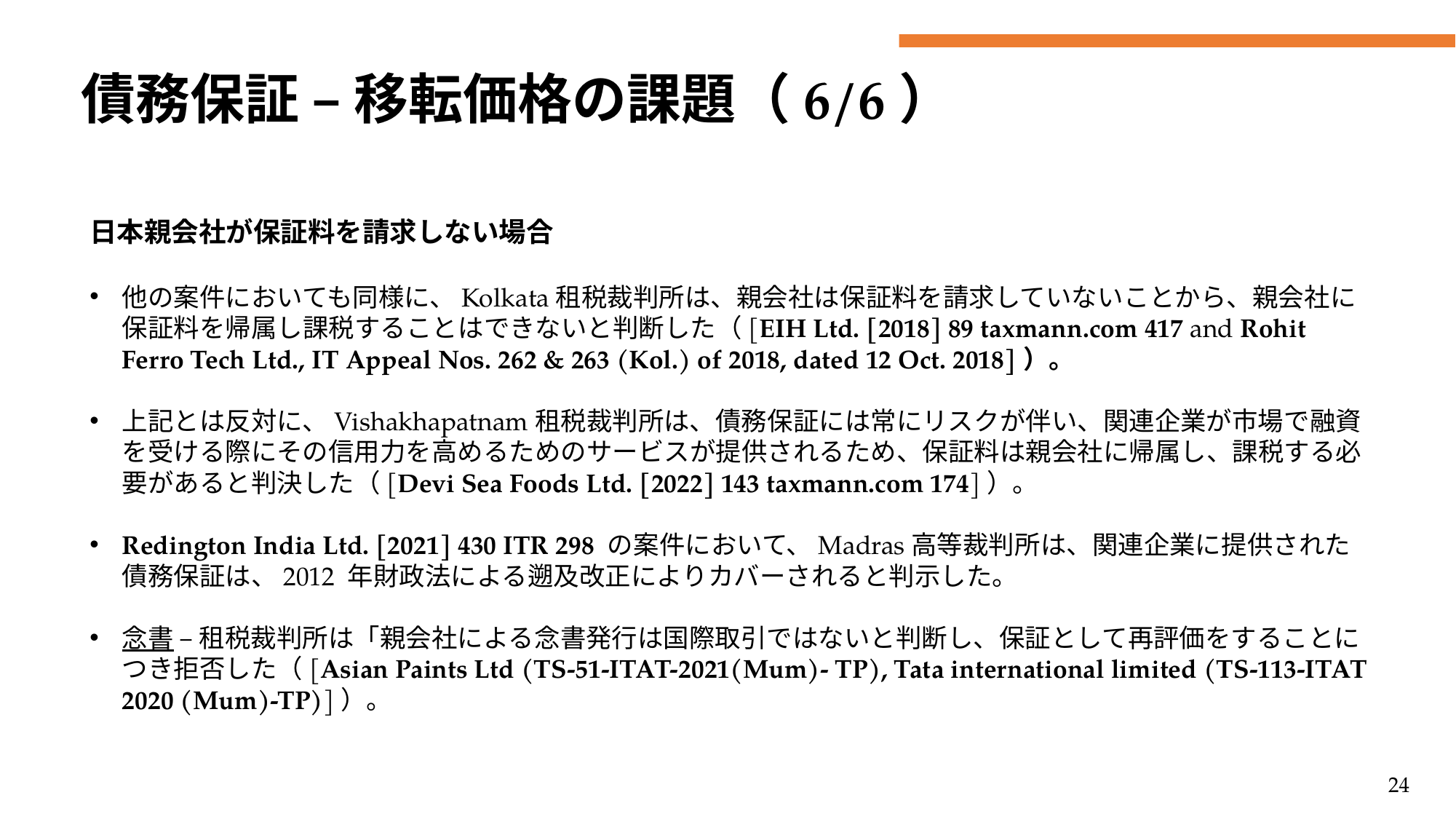

# 債務保証 – 移転価格の課題（6/6）
日本親会社が保証料を請求しない場合

他の案件においても同様に、Kolkata租税裁判所は、親会社は保証料を請求していないことから、親会社に保証料を帰属し課税することはできないと判断した（[EIH Ltd. [2018] 89 taxmann.com 417 and Rohit Ferro Tech Ltd., IT Appeal Nos. 262 & 263 (Kol.) of 2018, dated 12 Oct. 2018]）。

上記とは反対に、Vishakhapatnam租税裁判所は、債務保証には常にリスクが伴い、関連企業が市場で融資を受ける際にその信用力を高めるためのサービスが提供されるため、保証料は親会社に帰属し、課税する必要があると判決した（[Devi Sea Foods Ltd. [2022] 143 taxmann.com 174]）。

Redington India Ltd. [2021] 430 ITR 298 の案件において、Madras高等裁判所は、関連企業に提供された債務保証は、2012 年財政法による遡及改正によりカバーされると判示した。

念書 – 租税裁判所は「親会社による念書発行は国際取引ではないと判断し、保証として再評価をすることにつき拒否した（[Asian Paints Ltd (TS-51-ITAT-2021(Mum)- TP), Tata international limited (TS-113-ITAT 2020 (Mum)-TP)]）。

24